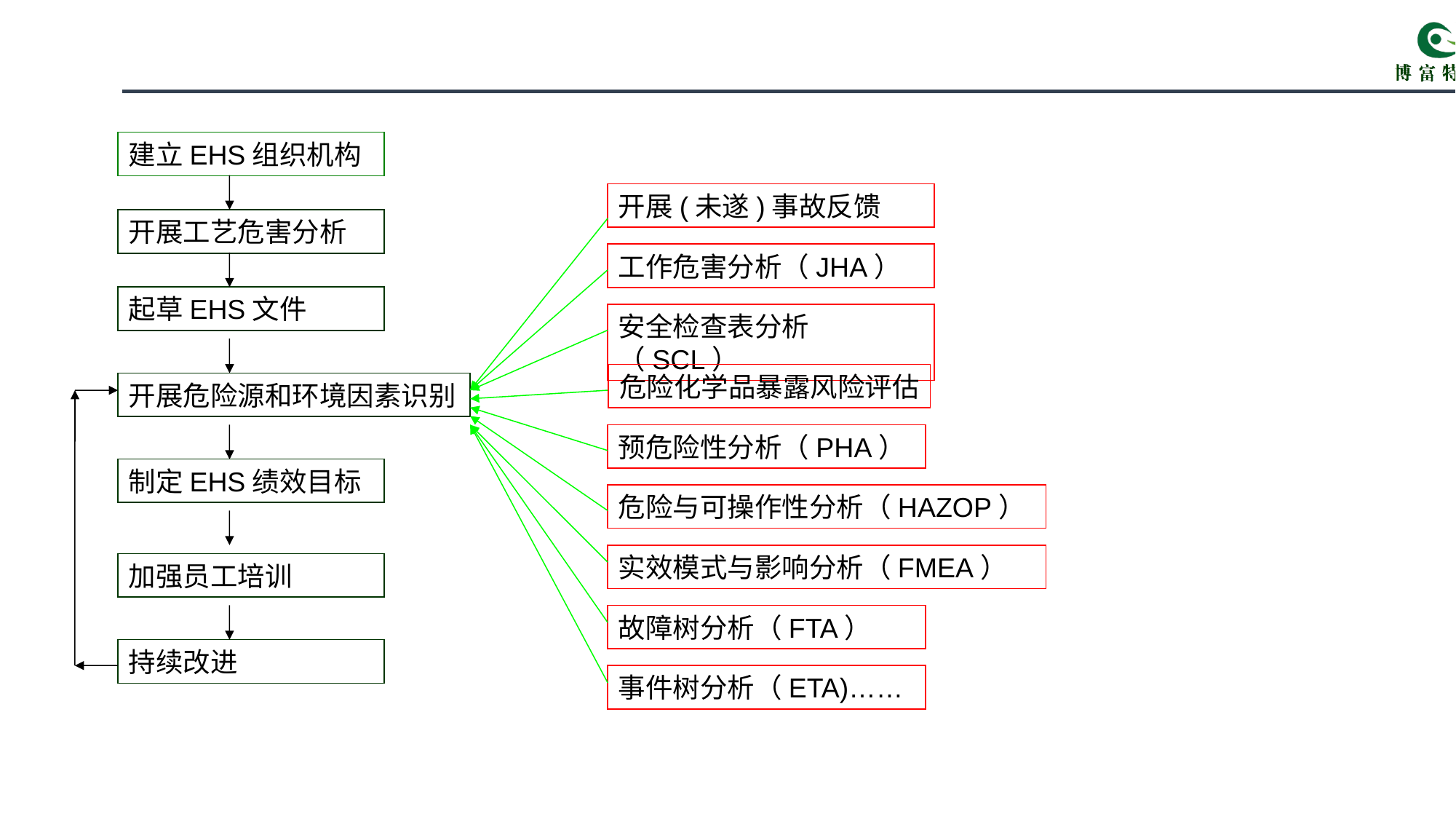

建立EHS组织机构

开展(未遂)事故反馈
开展工艺危害分析

工作危害分析（JHA）

起草EHS文件
安全检查表分析（SCL）

危险化学品暴露风险评估
开展危险源和环境因素识别

预危险性分析（PHA）
制定EHS绩效目标
危险与可操作性分析（HAZOP）

实效模式与影响分析（FMEA）
加强员工培训

故障树分析（FTA）
持续改进

事件树分析（ETA)……